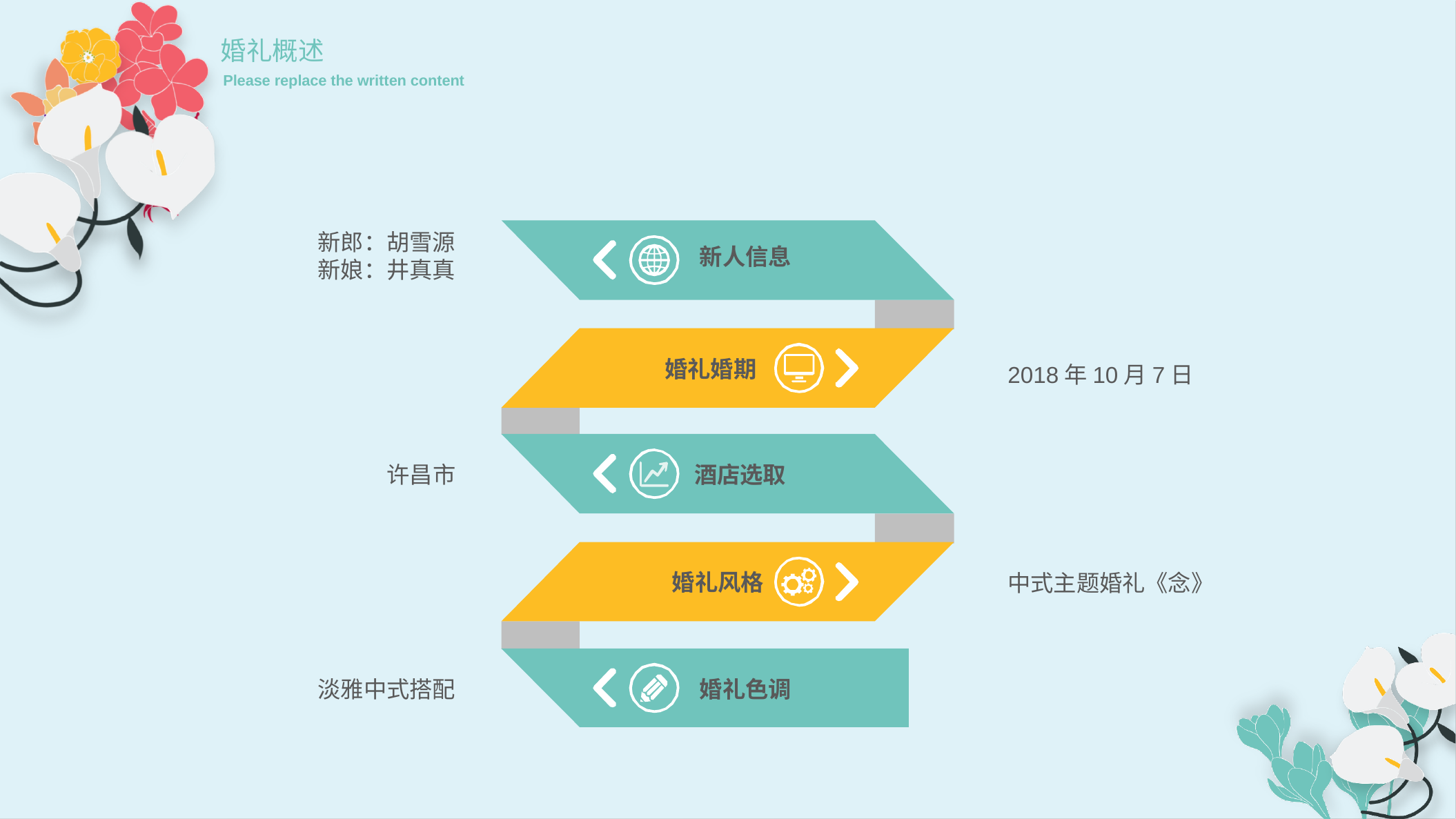

婚礼概述
Please replace the written content

新郎：胡雪源
新娘：井真真
新人信息

婚礼婚期
2018年10月7日

许昌市
酒店选取

 婚礼风格
中式主题婚礼《念》

婚礼色调
淡雅中式搭配